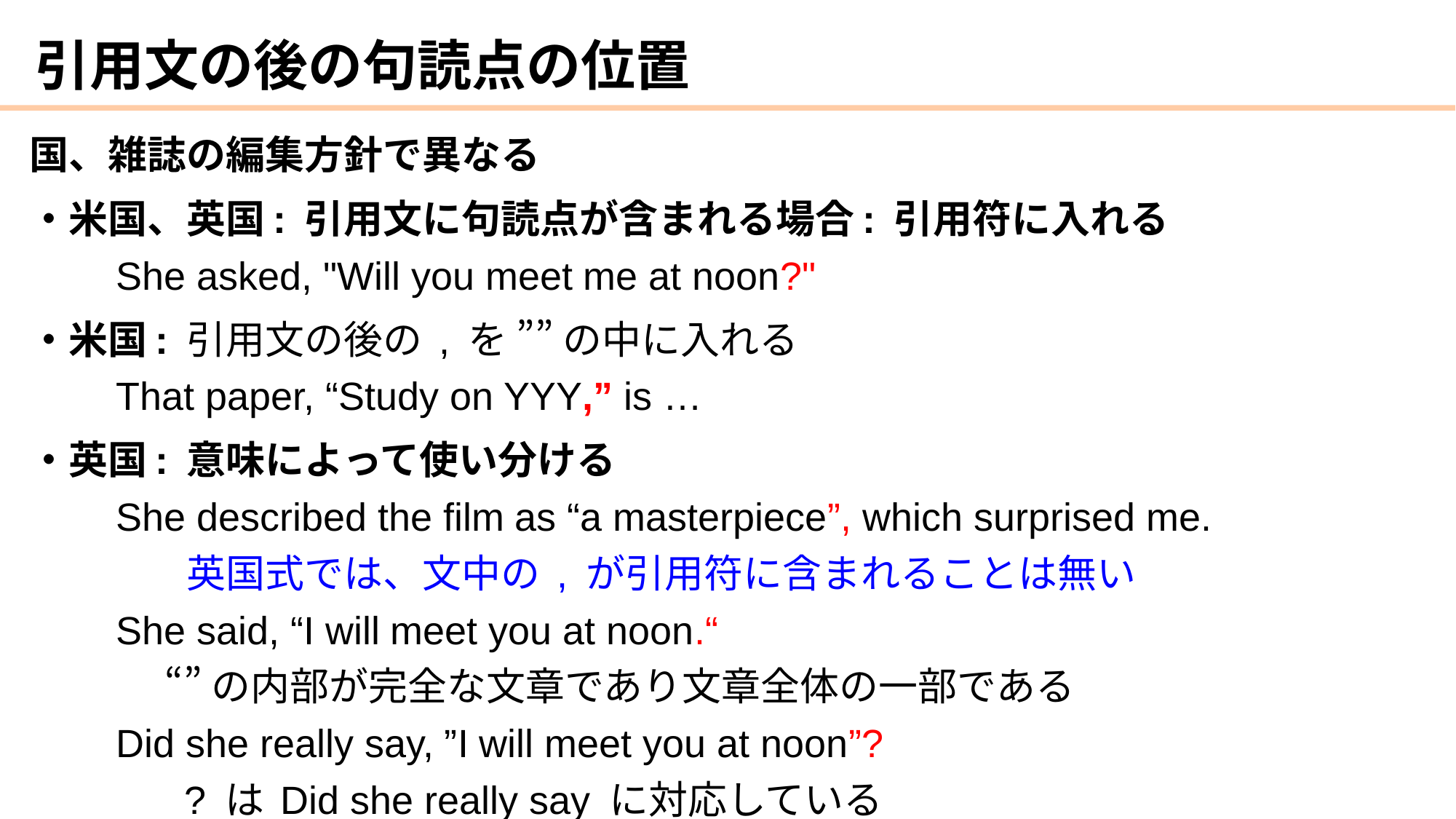

# 引用文の後の句読点の位置
国、雑誌の編集方針で異なる
・米国、英国: 引用文に句読点が含まれる場合: 引用符に入れる
　　She asked, "Will you meet me at noon?"
・米国: 引用文の後の , を ”” の中に入れる
　　That paper, “Study on YYY,” is …
・英国: 意味によって使い分ける
　　She described the film as “a masterpiece”, which surprised me.
　　　　英国式では、文中の , が引用符に含まれることは無い
　　She said, “I will meet you at noon.“
　　  　“” の内部が完全な文章であり文章全体の一部である
　　Did she really say, ”I will meet you at noon”?
  　　　? は Did she really say に対応している